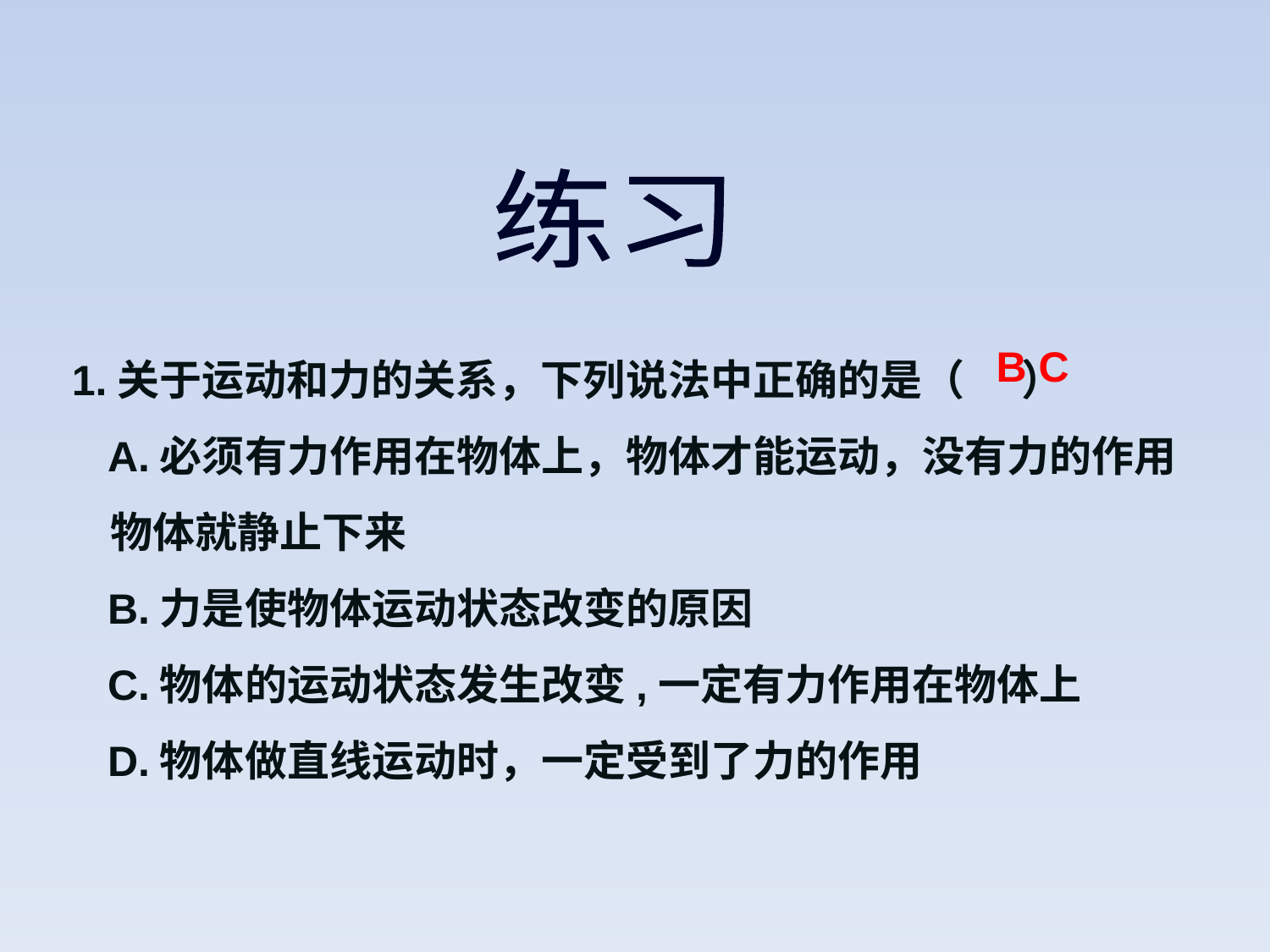

练习
1.关于运动和力的关系，下列说法中正确的是（      ）
   A.必须有力作用在物体上，物体才能运动，没有力的作用
   物体就静止下来
   B.力是使物体运动状态改变的原因
   C.物体的运动状态发生改变,一定有力作用在物体上
   D.物体做直线运动时，一定受到了力的作用
B C